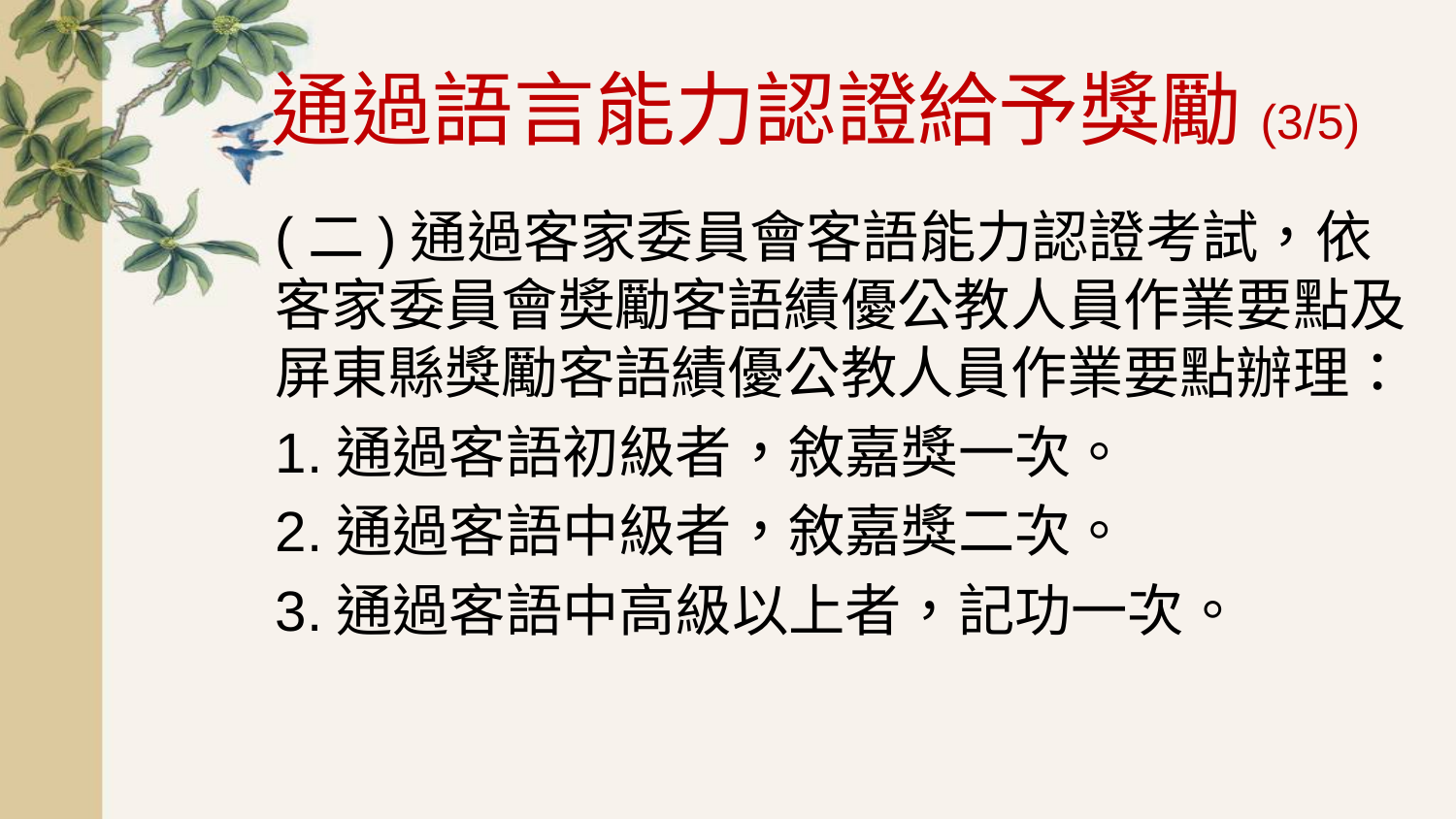

# 通過語言能力認證給予獎勵(3/5)
(二)通過客家委員會客語能力認證考試，依客家委員會奬勵客語績優公教人員作業要點及屏東縣獎勵客語績優公教人員作業要點辦理：
1.通過客語初級者，敘嘉獎一次。
2.通過客語中級者，敘嘉獎二次。
3.通過客語中高級以上者，記功一次。